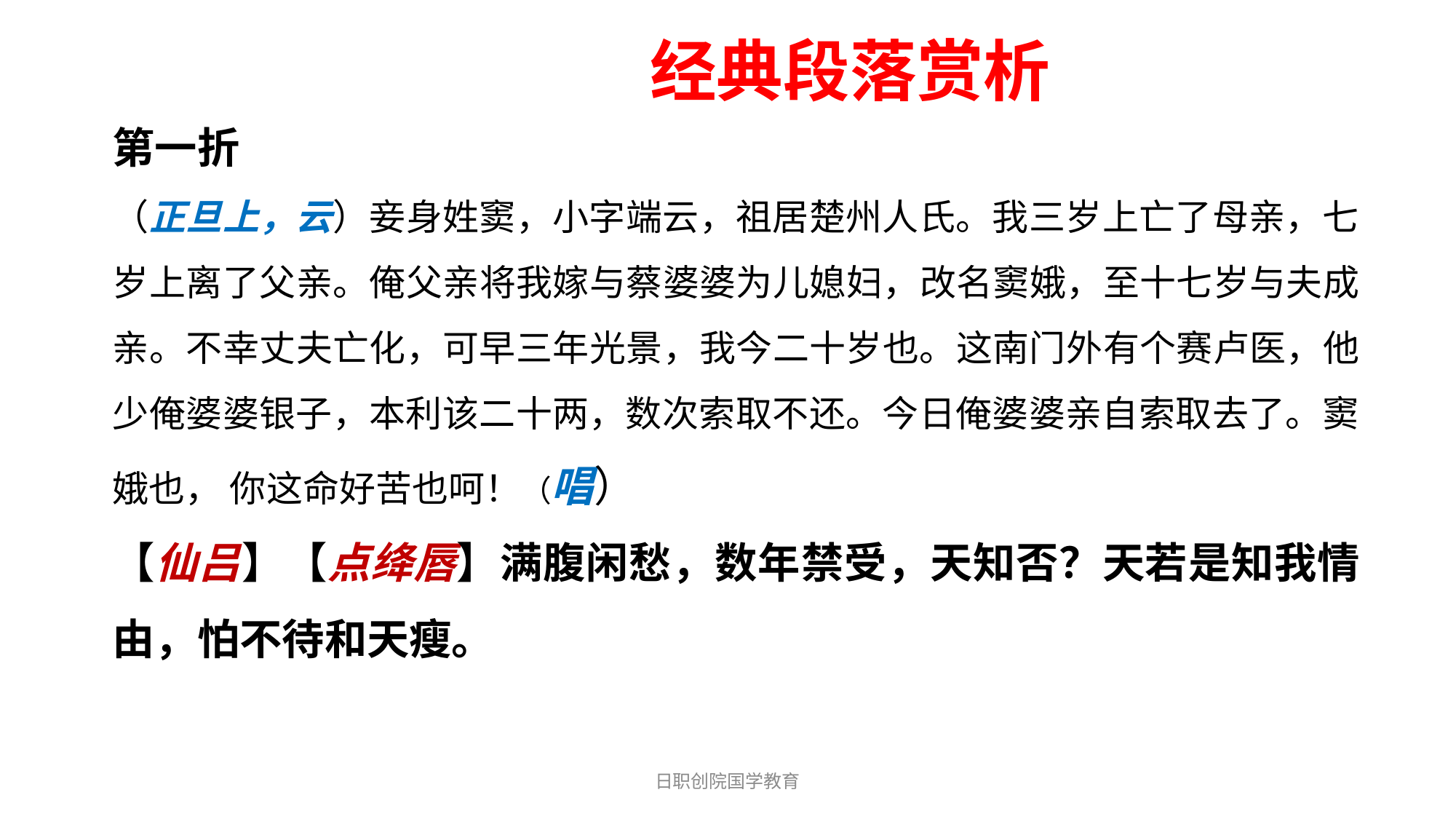

经典段落赏析
第一折
（正旦上，云）妾身姓窦，小字端云，祖居楚州人氏。我三岁上亡了母亲，七岁上离了父亲。俺父亲将我嫁与蔡婆婆为儿媳妇，改名窦娥，至十七岁与夫成亲。不幸丈夫亡化，可早三年光景，我今二十岁也。这南门外有个赛卢医，他少俺婆婆银子，本利该二十两，数次索取不还。今日俺婆婆亲自索取去了。窦娥也， 你这命好苦也呵！（唱）
【仙吕】【点绛唇】满腹闲愁，数年禁受，天知否？天若是知我情由，怕不待和天瘦。
日职创院国学教育